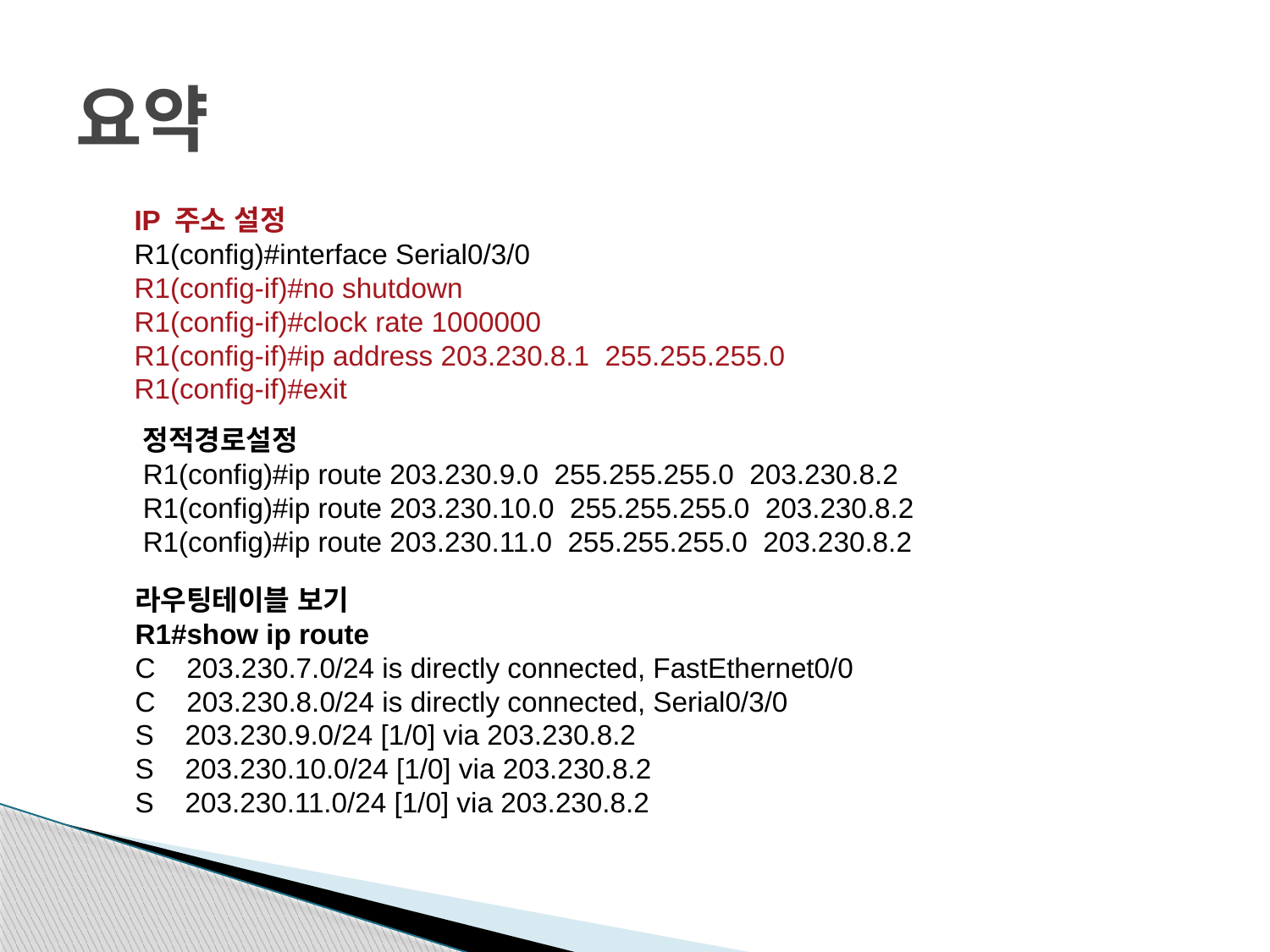

# 요약
IP 주소 설정
R1(config)#interface Serial0/3/0
R1(config-if)#no shutdown
R1(config-if)#clock rate 1000000
R1(config-if)#ip address 203.230.8.1  255.255.255.0
R1(config-if)#exit
정적경로설정
R1(config)#ip route 203.230.9.0  255.255.255.0  203.230.8.2
R1(config)#ip route 203.230.10.0  255.255.255.0  203.230.8.2
R1(config)#ip route 203.230.11.0  255.255.255.0  203.230.8.2
라우팅테이블 보기
R1#show ip route
C    203.230.7.0/24 is directly connected, FastEthernet0/0
C    203.230.8.0/24 is directly connected, Serial0/3/0
S    203.230.9.0/24 [1/0] via 203.230.8.2
S    203.230.10.0/24 [1/0] via 203.230.8.2
S    203.230.11.0/24 [1/0] via 203.230.8.2